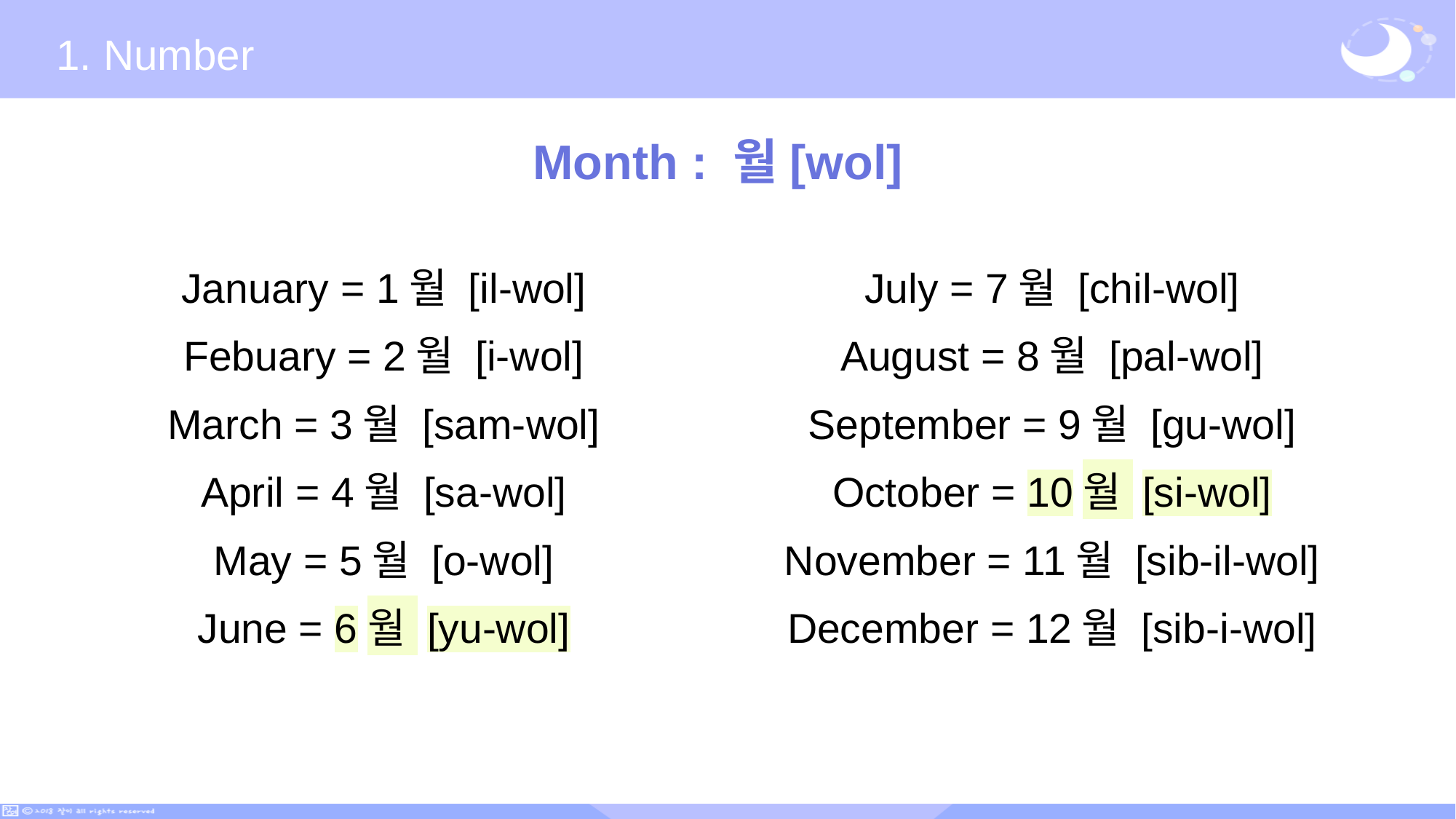

1. Number
Month : 월[wol]
January = 1월 [il-wol]
Febuary = 2월 [i-wol]
March = 3월 [sam-wol]
April = 4월 [sa-wol]
May = 5월 [o-wol]
June = 6월 [yu-wol]
July = 7월 [chil-wol]
August = 8월 [pal-wol]
September = 9월 [gu-wol]
October = 10월 [si-wol]
November = 11월 [sib-il-wol]
December = 12월 [sib-i-wol]